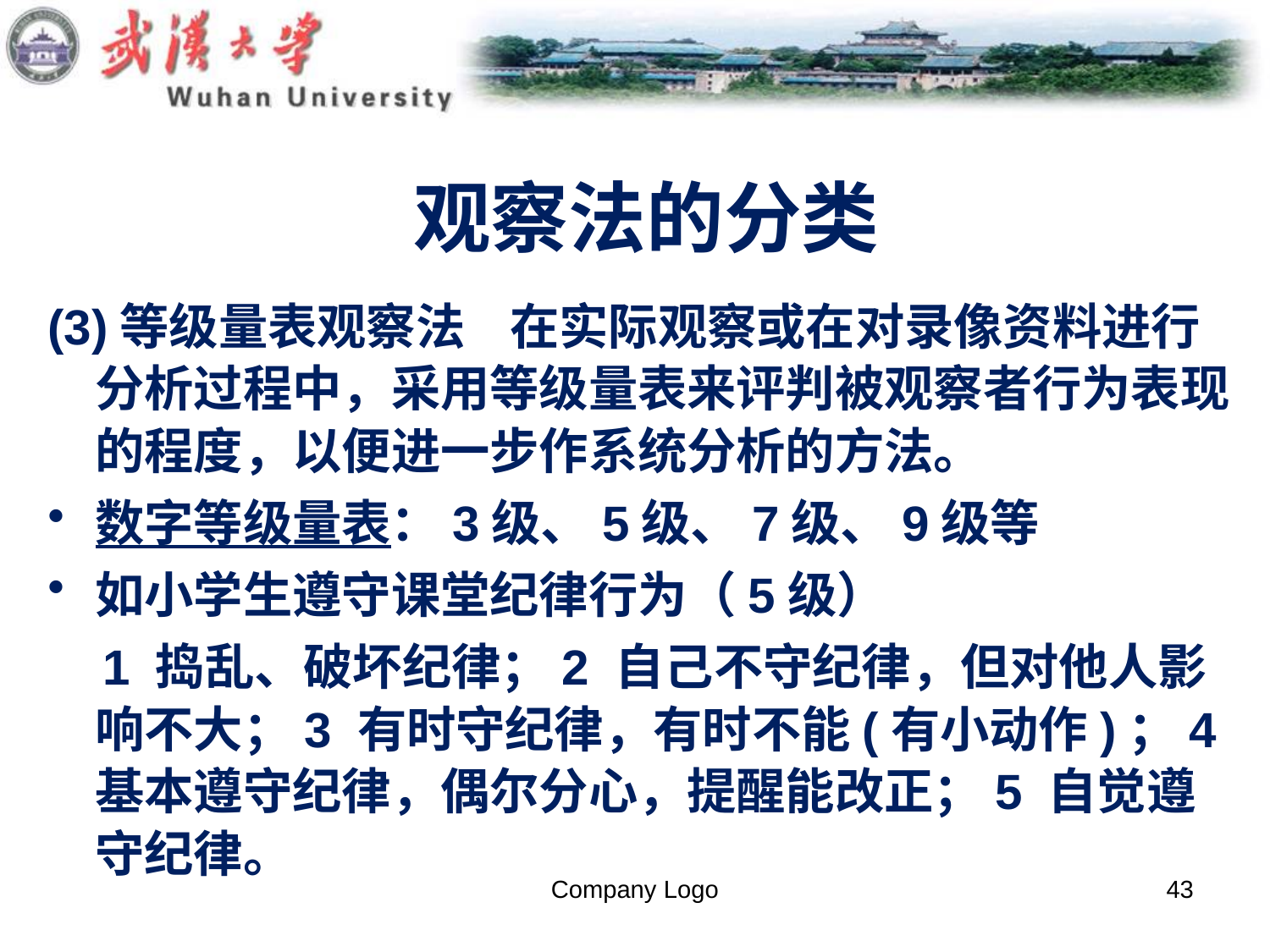

# 观察法的分类
(3)等级量表观察法    在实际观察或在对录像资料进行分析过程中，采用等级量表来评判被观察者行为表现的程度，以便进一步作系统分析的方法。
数字等级量表：3级、5级、7级、9级等
如小学生遵守课堂纪律行为（5级）
    1 捣乱、破坏纪律；2 自己不守纪律，但对他人影响不大；3 有时守纪律，有时不能(有小动作)；4 基本遵守纪律，偶尔分心，提醒能改正；5 自觉遵守纪律。
Company Logo
43